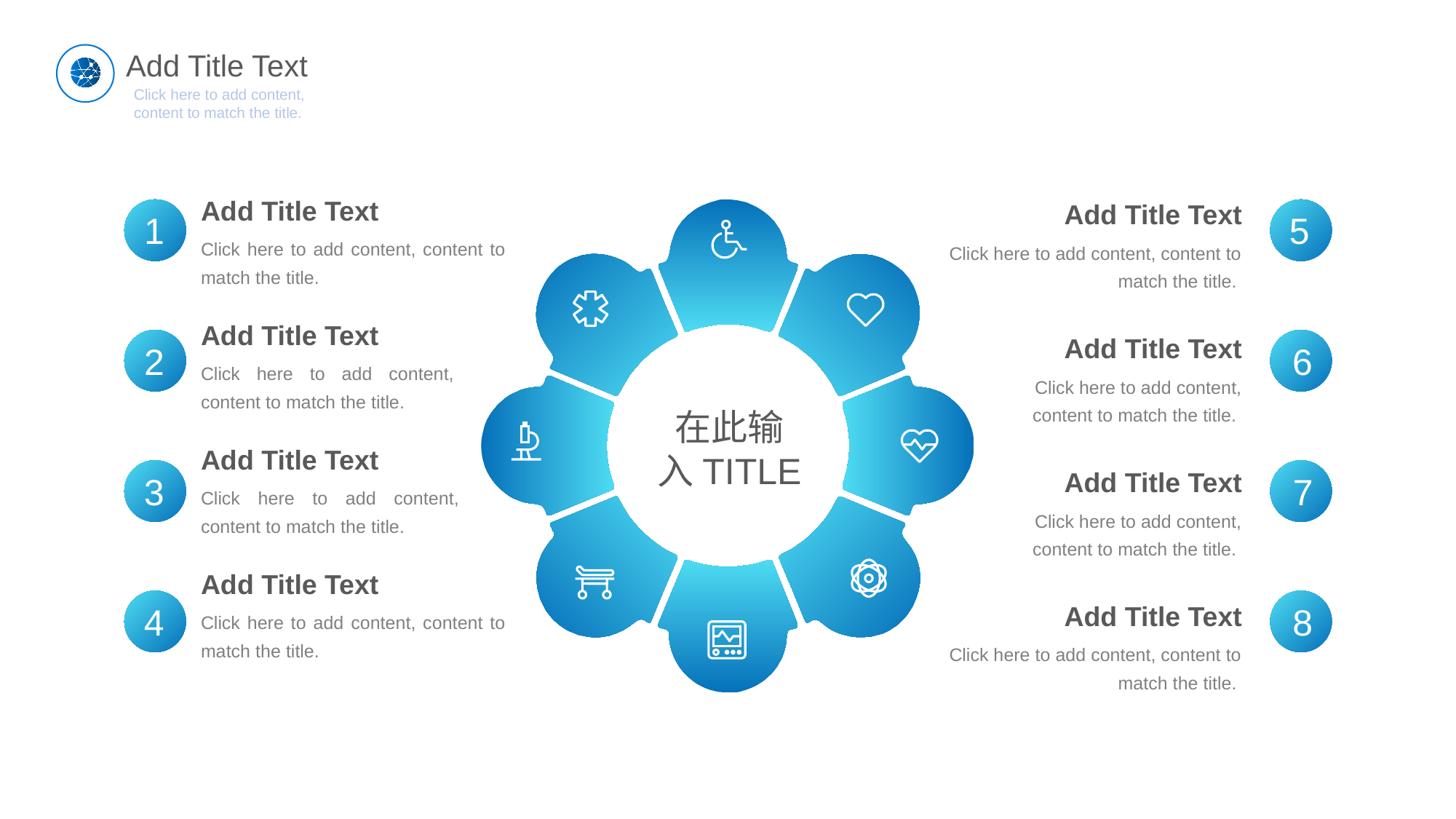

Add Title Text
Click here to add content, content to match the title.

Add Title Text
Click here to add content, content to match the title.

1
Add Title Text
Click here to add content, content to match the title.

5

Add Title Text
Click here to add content, content to match the title.

2
Add Title Text
Click here to add content, content to match the title.

6
在此输
入TITLE

Add Title Text
Click here to add content, content to match the title.

3

Add Title Text
Click here to add content, content to match the title.

7
Add Title Text
Click here to add content, content to match the title.

4

Add Title Text
Click here to add content, content to match the title.

8